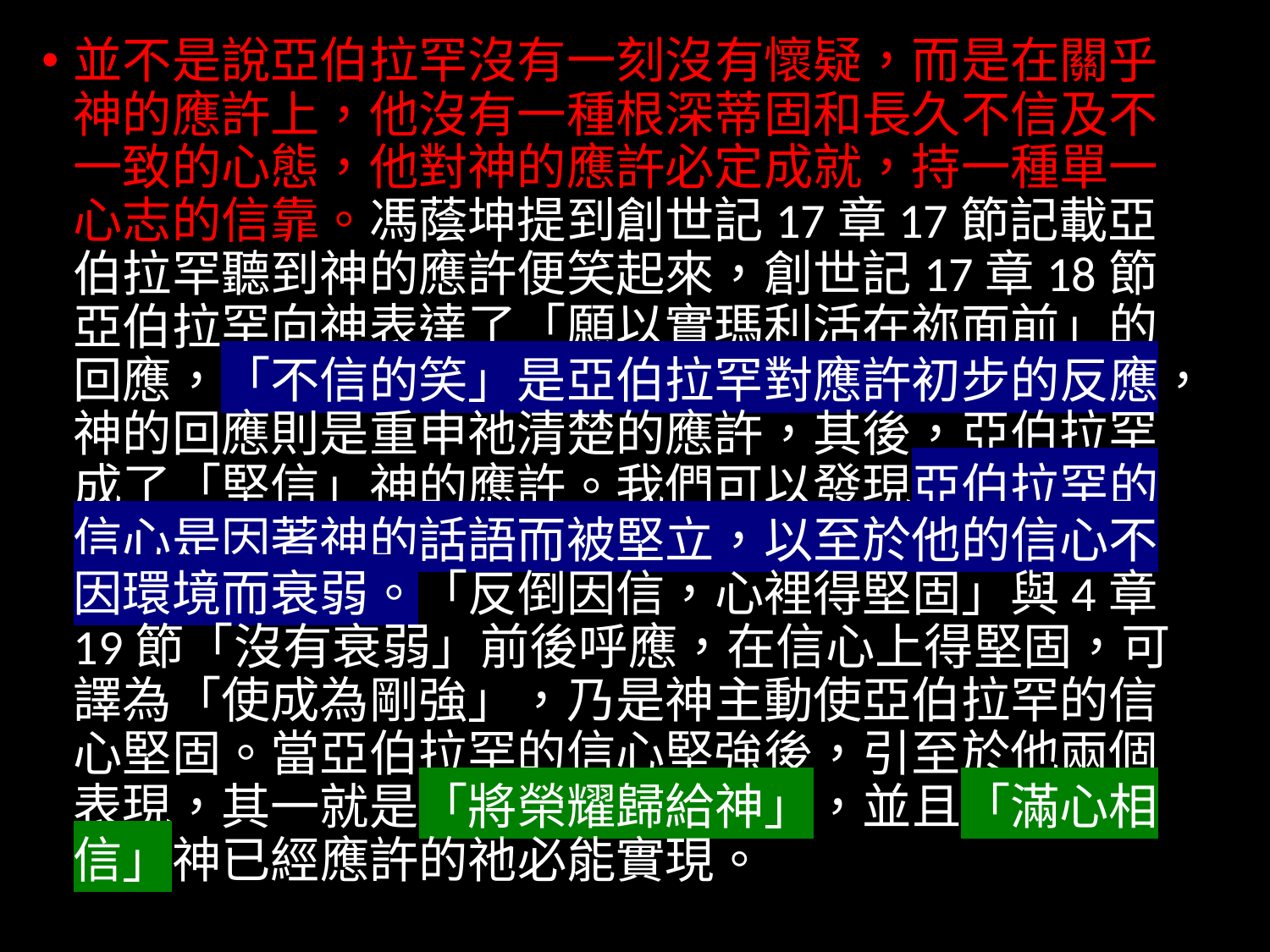

並不是說亞伯拉罕沒有一刻沒有懷疑，而是在關乎神的應許上，他沒有一種根深蒂固和長久不信及不一致的心態，他對神的應許必定成就，持一種單一心志的信靠。馮蔭坤提到創世記17章17節記載亞伯拉罕聽到神的應許便笑起來，創世記17章18節亞伯拉罕向神表達了「願以實瑪利活在祢面前」的回應，「不信的笑」是亞伯拉罕對應許初步的反應，神的回應則是重申祂清楚的應許，其後，亞伯拉罕成了「堅信」神的應許。我們可以發現亞伯拉罕的信心是因著神的話語而被堅立，以至於他的信心不因環境而衰弱。「反倒因信，心裡得堅固」與4章19節「沒有衰弱」前後呼應，在信心上得堅固，可譯為「使成為剛強」，乃是神主動使亞伯拉罕的信心堅固。當亞伯拉罕的信心堅強後，引至於他兩個表現，其一就是「將榮耀歸給神」，並且「滿心相信」神已經應許的祂必能實現。